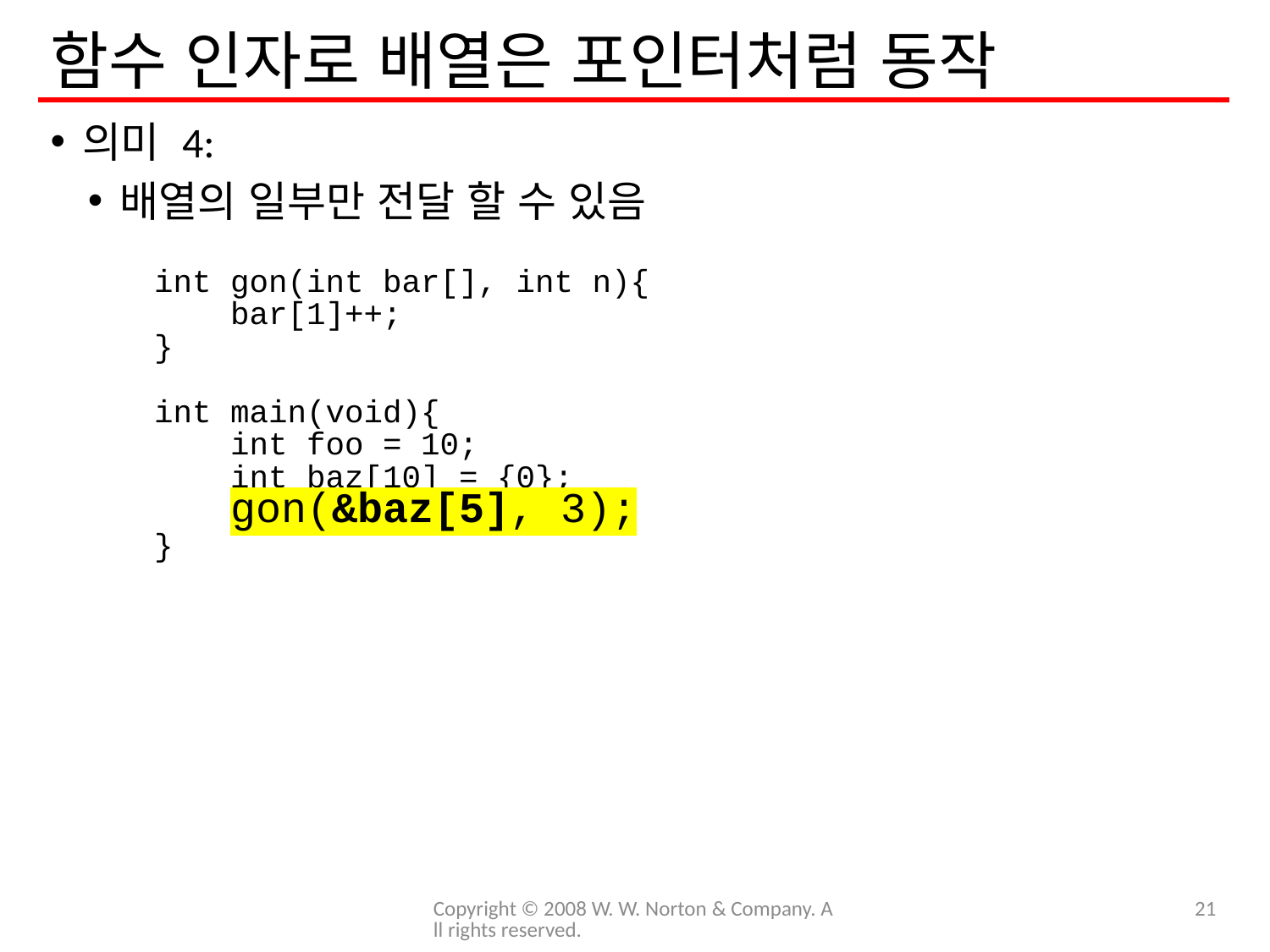

# 함수 인자로 배열은 포인터처럼 동작
의미 4:
배열의 일부만 전달 할 수 있음

int gon(int bar[], int n){
    bar[1]++;
}

int main(void){
    int foo = 10;
    int baz[10] = {0};
    gon(&baz[5], 3);
}
Copyright © 2008 W. W. Norton & Company. All rights reserved.
21